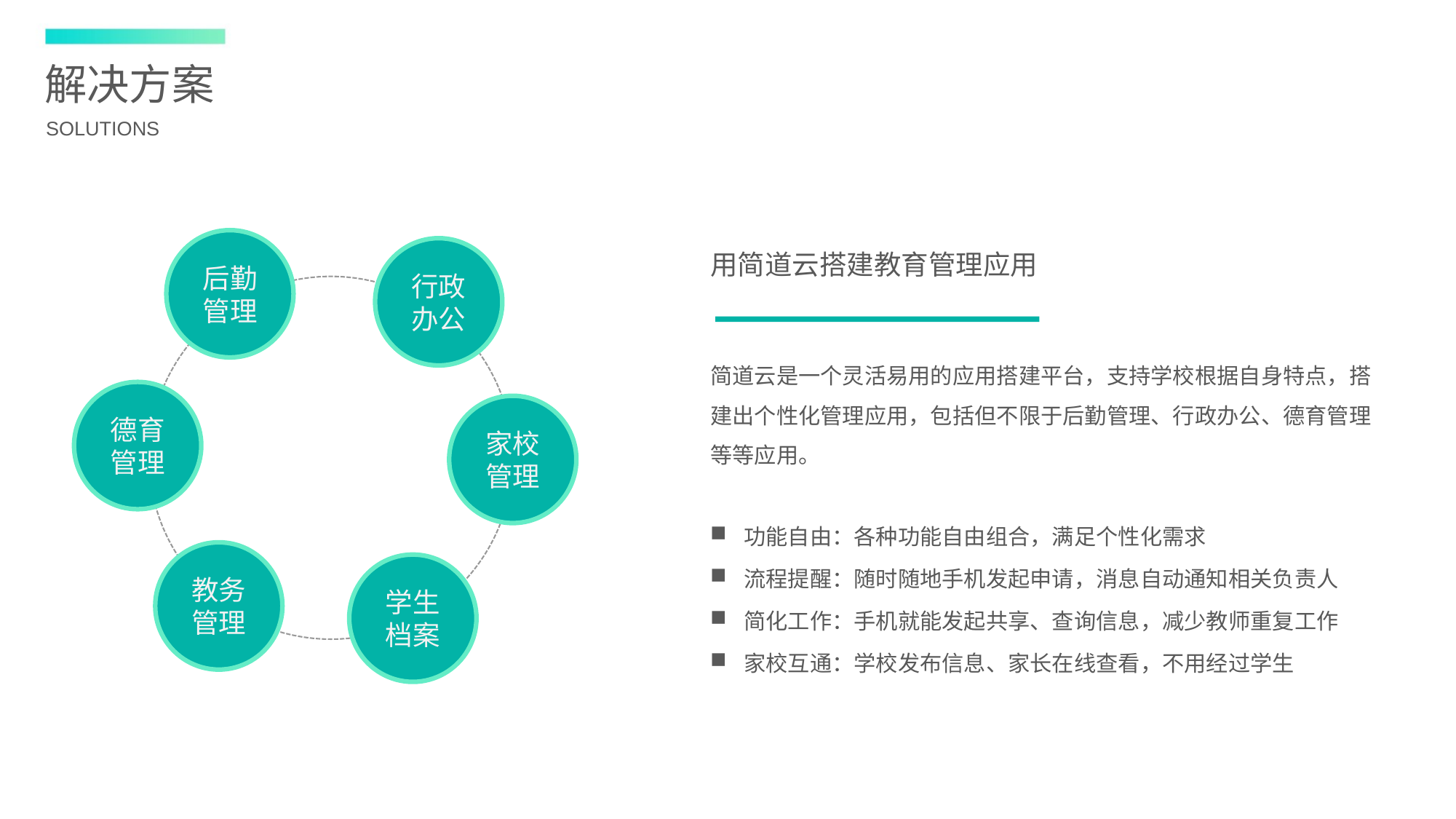

解决方案
SOLUTIONS
后勤管理
用简道云搭建教育管理应用
行政办公

简道云是一个灵活易用的应用搭建平台，支持学校根据自身特点，搭建出个性化管理应用，包括但不限于后勤管理、行政办公、德育管理等等应用。

功能自由：各种功能自由组合，满足个性化需求
流程提醒：随时随地手机发起申请，消息自动通知相关负责人
简化工作：手机就能发起共享、查询信息，减少教师重复工作
家校互通：学校发布信息、家长在线查看，不用经过学生

德育管理
家校管理

教务管理
学生档案